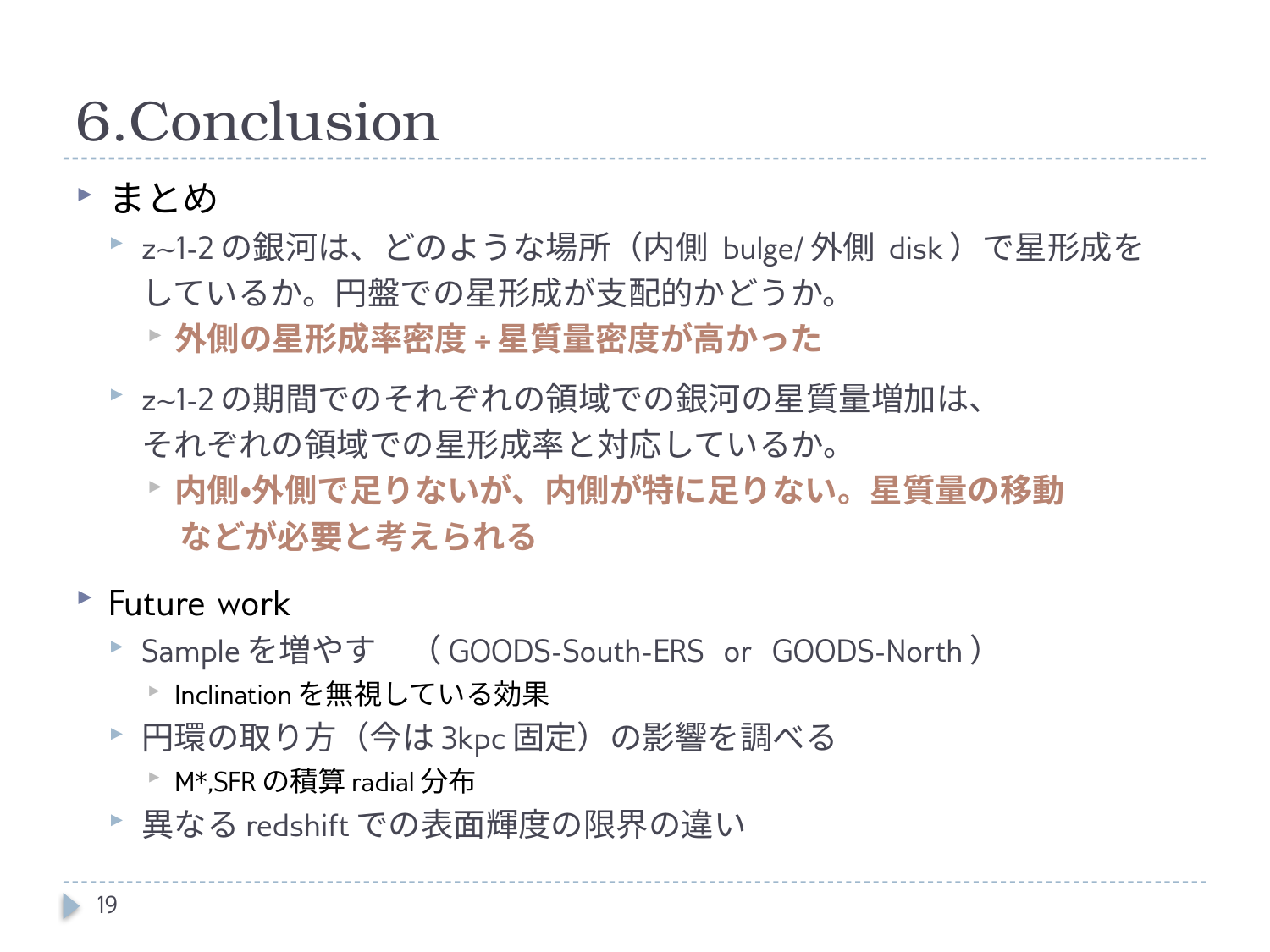

# 6.Conclusion
まとめ
z~1-2の銀河は、どのような場所（内側 bulge/外側 disk）で星形成を
　しているか。円盤での星形成が支配的かどうか。
外側の星形成率密度÷星質量密度が高かった

z~1-2の期間でのそれぞれの領域での銀河の星質量増加は、
　それぞれの領域での星形成率と対応しているか。
内側・外側で足りないが、内側が特に足りない。星質量の移動
　などが必要と考えられる

Future work
Sampleを増やす　（GOODS-South-ERS  or  GOODS-North）
Inclinationを無視している効果
円環の取り方（今は3kpc固定）の影響を調べる
M*,SFRの積算radial分布
異なるredshiftでの表面輝度の限界の違い
19